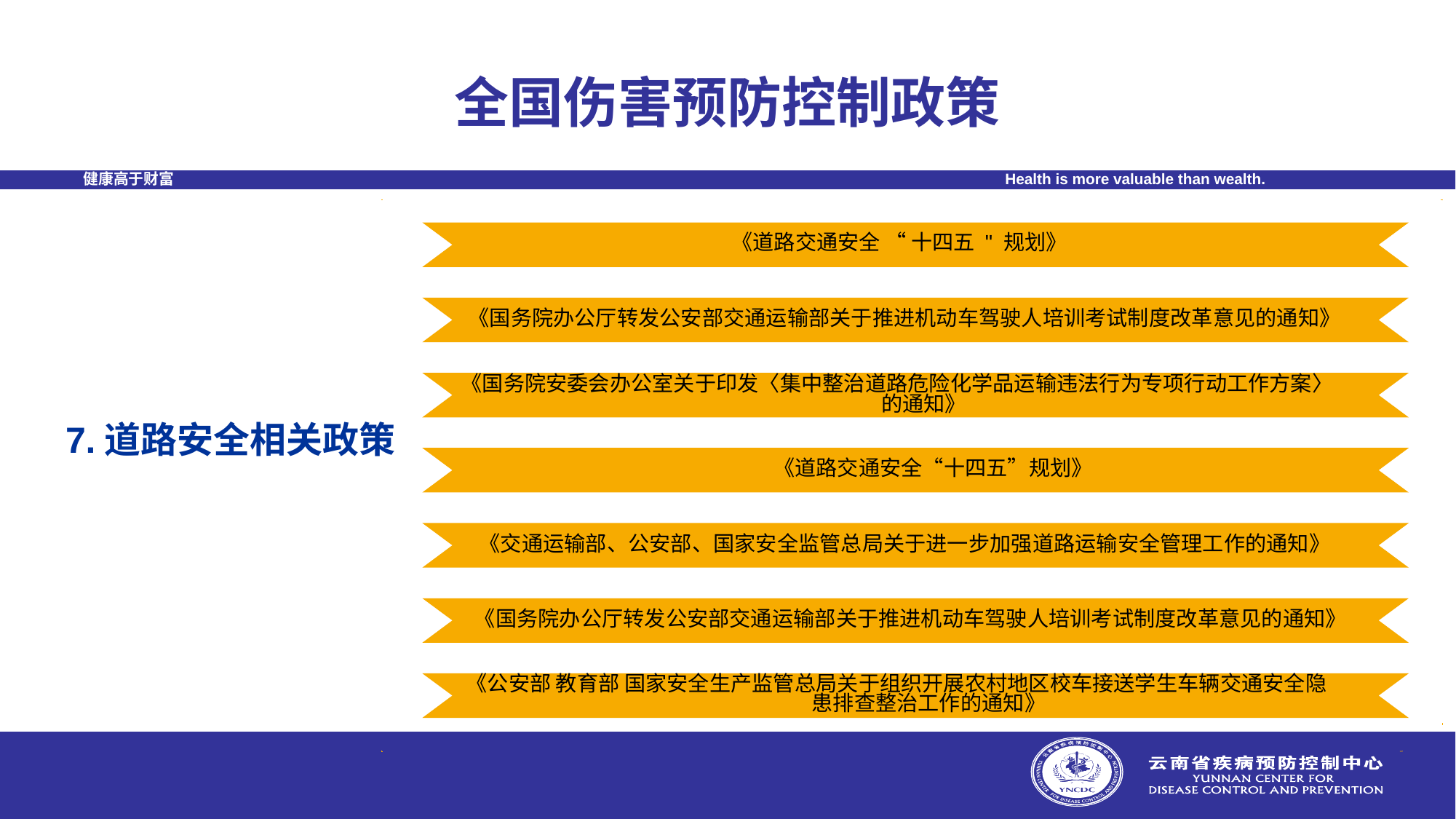

# 全国伤害预防控制政策

《道路交通安全 “ 十四五 " 规划》

《国务院办公厅转发公安部交通运输部关于推进机动车驾驶人培训考试制度改革意见的通知》

《国务院安委会办公室关于印发〈集中整治道路危险化学品运输违法行为专项行动工作方案〉
的通知》

7.道路安全相关政策

《道路交通安全“十四五”规划》

《交通运输部、公安部、国家安全监管总局关于进一步加强道路运输安全管理工作的通知》

《国务院办公厅转发公安部交通运输部关于推进机动车驾驶人培训考试制度改革意见的通知》

《公安部 教育部 国家安全生产监管总局关于组织开展农村地区校车接送学生车辆交通安全隐
患排查整治工作的通知》